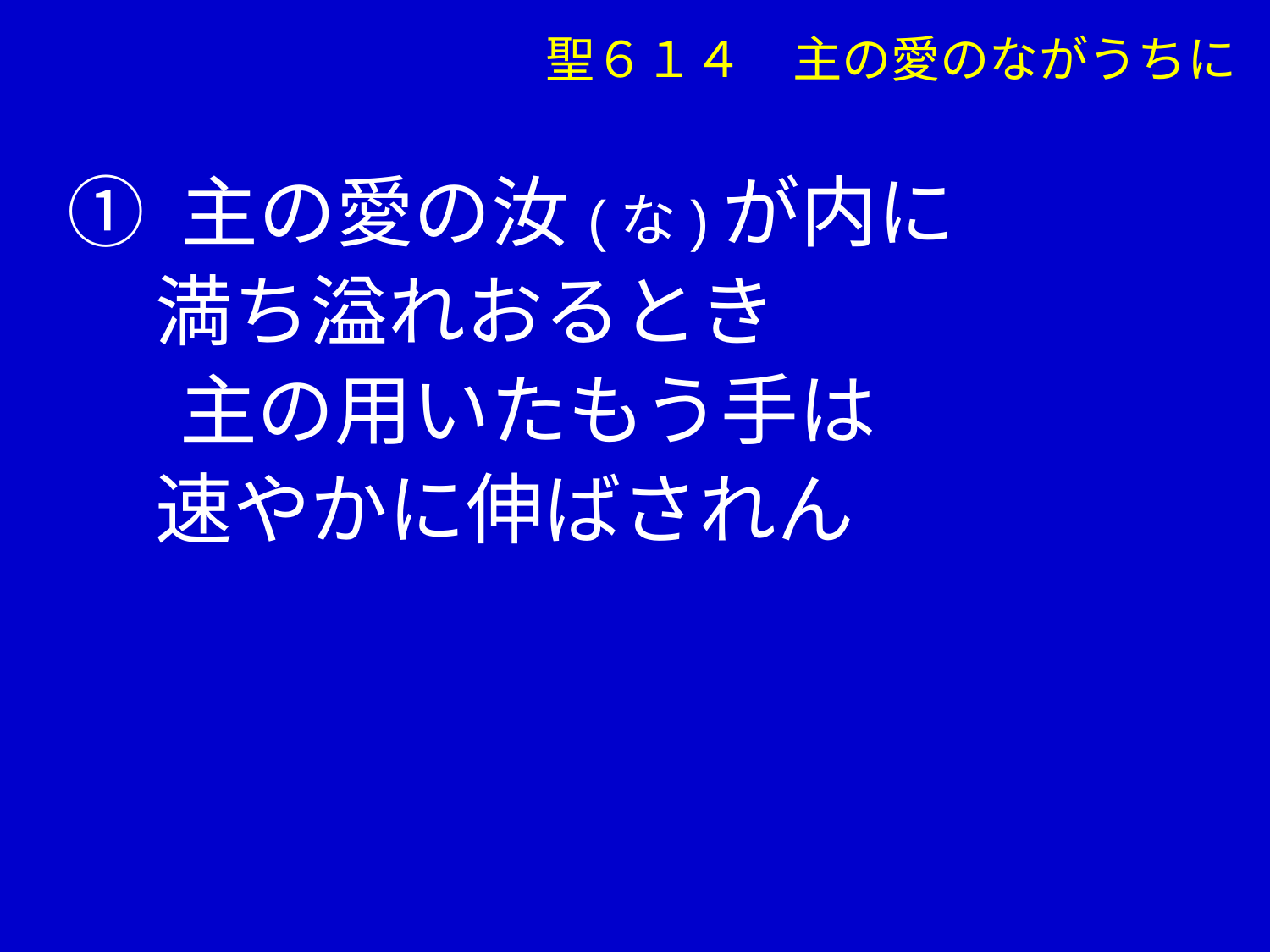

聖６１４　主の愛のながうちに
① 主の愛の汝(な)が内に
    満ち溢れおるとき
　  主の用いたもう手は
    速やかに伸ばされん